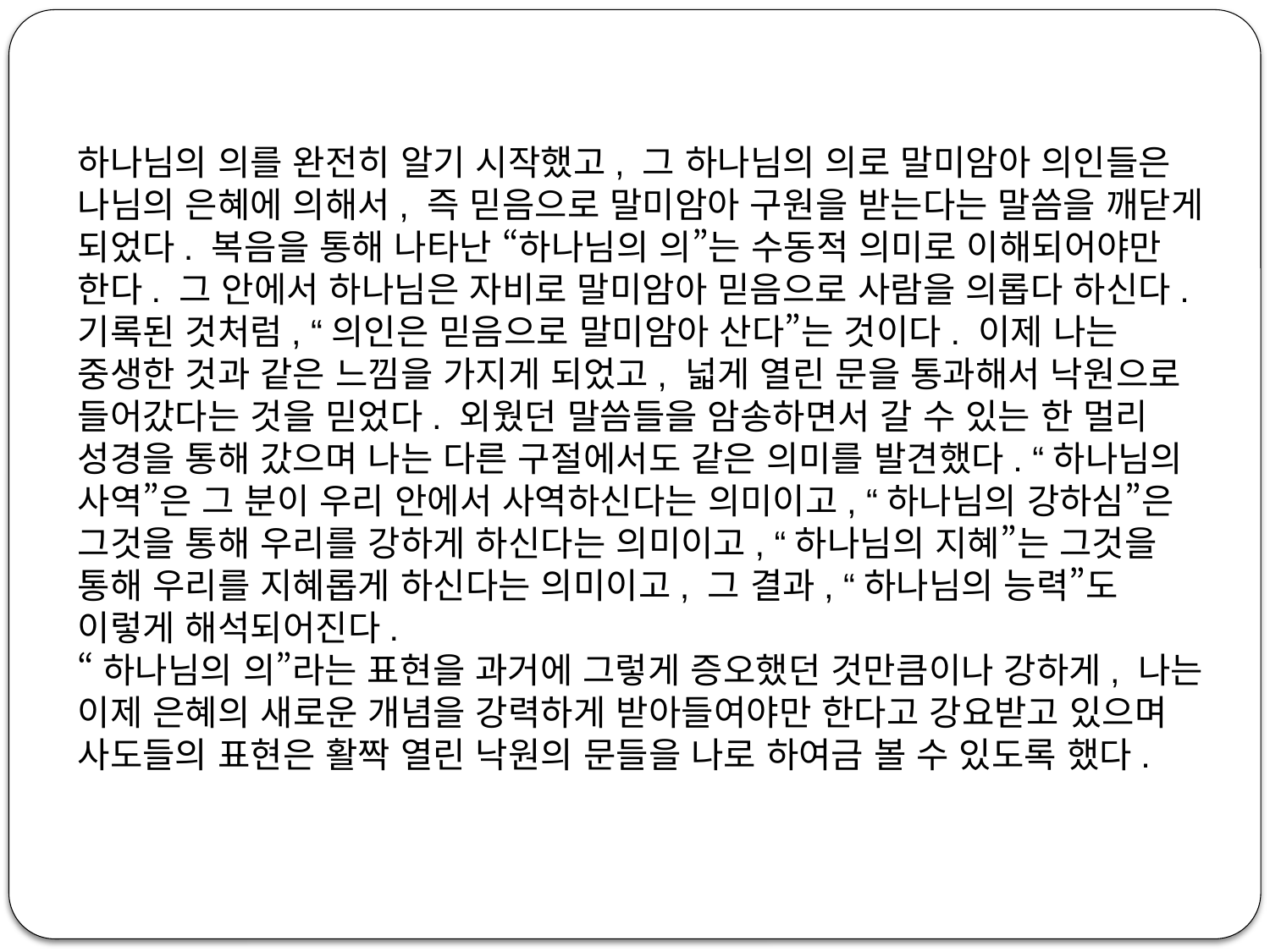

하나님의 의를 완전히 알기 시작했고, 그 하나님의 의로 말미암아 의인들은 나님의 은혜에 의해서, 즉 믿음으로 말미암아 구원을 받는다는 말씀을 깨닫게 되었다. 복음을 통해 나타난 “하나님의 의”는 수동적 의미로 이해되어야만 한다. 그 안에서 하나님은 자비로 말미암아 믿음으로 사람을 의롭다 하신다. 기록된 것처럼, “의인은 믿음으로 말미암아 산다”는 것이다. 이제 나는 중생한 것과 같은 느낌을 가지게 되었고, 넓게 열린 문을 통과해서 낙원으로 들어갔다는 것을 믿었다. 외웠던 말씀들을 암송하면서 갈 수 있는 한 멀리 성경을 통해 갔으며 나는 다른 구절에서도 같은 의미를 발견했다. “하나님의 사역”은 그 분이 우리 안에서 사역하신다는 의미이고, “하나님의 강하심”은 그것을 통해 우리를 강하게 하신다는 의미이고, “하나님의 지혜”는 그것을 통해 우리를 지혜롭게 하신다는 의미이고, 그 결과, “하나님의 능력”도 이렇게 해석되어진다.
“하나님의 의”라는 표현을 과거에 그렇게 증오했던 것만큼이나 강하게, 나는 이제 은혜의 새로운 개념을 강력하게 받아들여야만 한다고 강요받고 있으며 사도들의 표현은 활짝 열린 낙원의 문들을 나로 하여금 볼 수 있도록 했다.